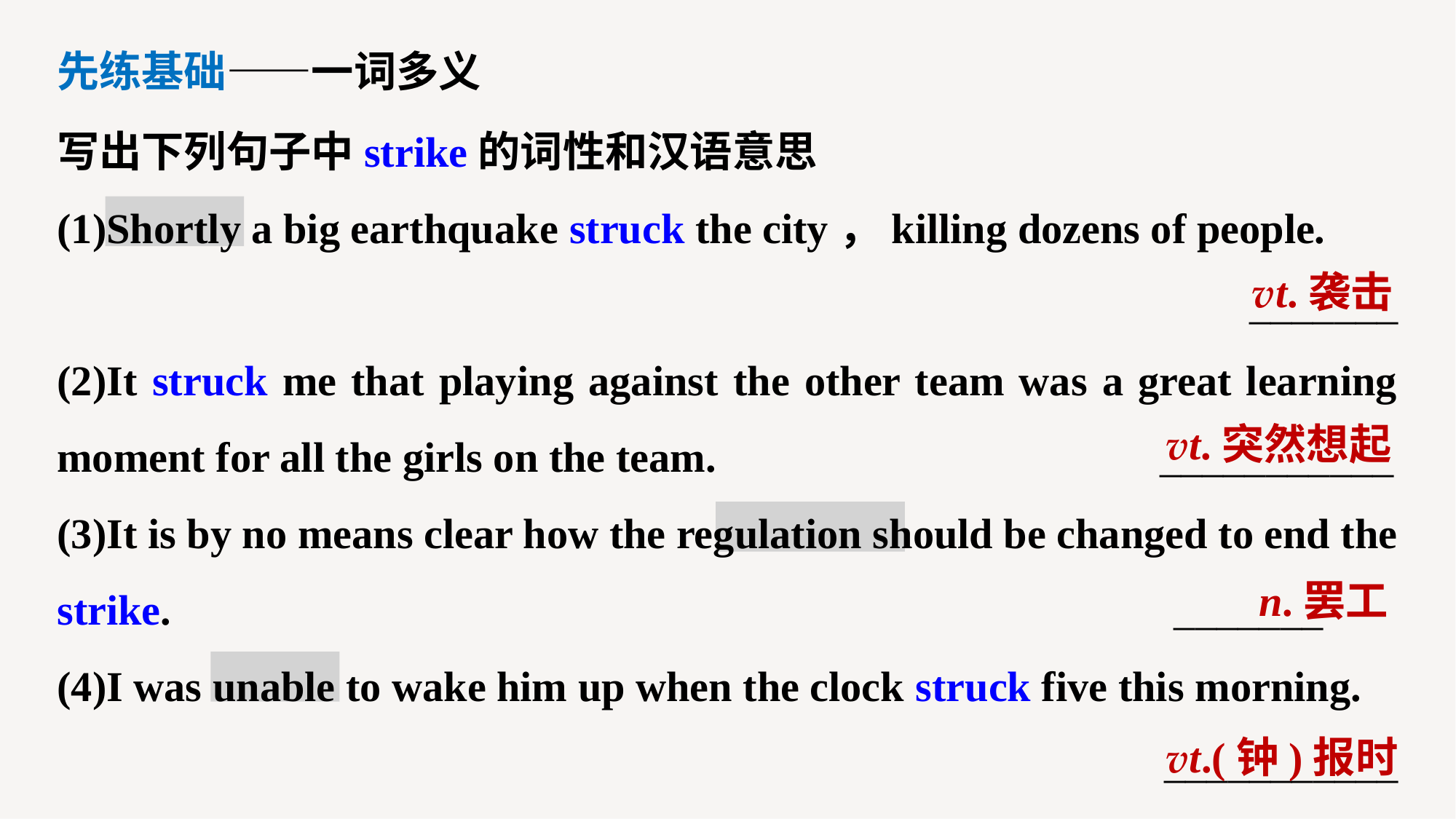

先练基础——一词多义
写出下列句子中strike的词性和汉语意思
(1)Shortly a big earthquake struck the city，killing dozens of people.
_______
(2)It struck me that playing against the other team was a great learning moment for all the girls on the team.                                          ___________
(3)It is by no means clear how the regulation should be changed to end the strike.                                                                                               _______
(4)I was unable to wake him up when the clock struck five this morning.
___________

vt.袭击
vt.突然想起

n.罢工

vt.(钟)报时